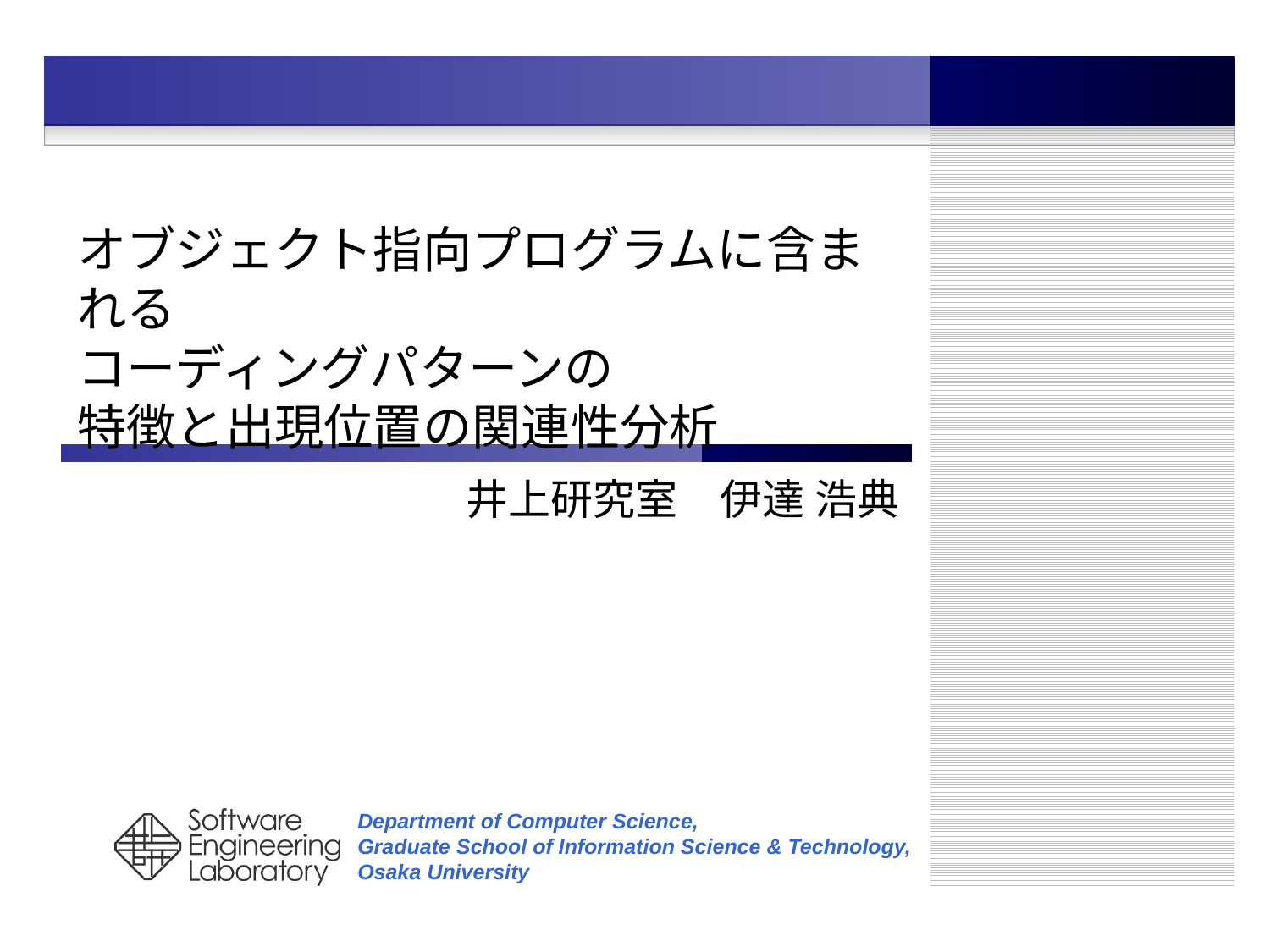

# オブジェクト指向プログラムに含まれる コーディングパターンの 特徴と出現位置の関連性分析
井上研究室　伊達 浩典